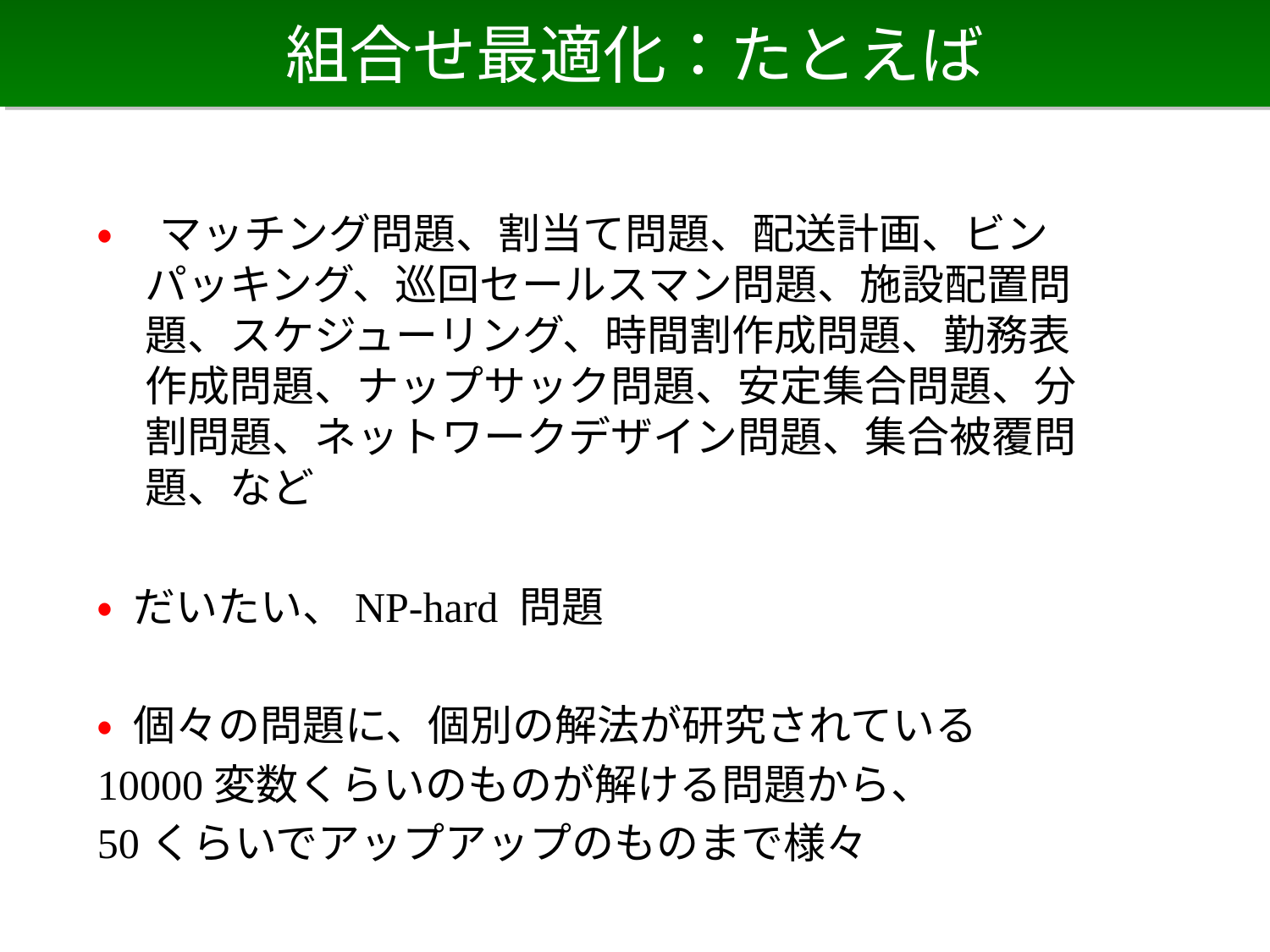

# 組合せ最適化：たとえば
• マッチング問題、割当て問題、配送計画、ビンパッキング、巡回セールスマン問題、施設配置問題、スケジューリング、時間割作成問題、勤務表作成問題、ナップサック問題、安定集合問題、分割問題、ネットワークデザイン問題、集合被覆問題、など

• だいたい、NP-hard 問題

• 個々の問題に、個別の解法が研究されている
10000変数くらいのものが解ける問題から、
50くらいでアップアップのものまで様々